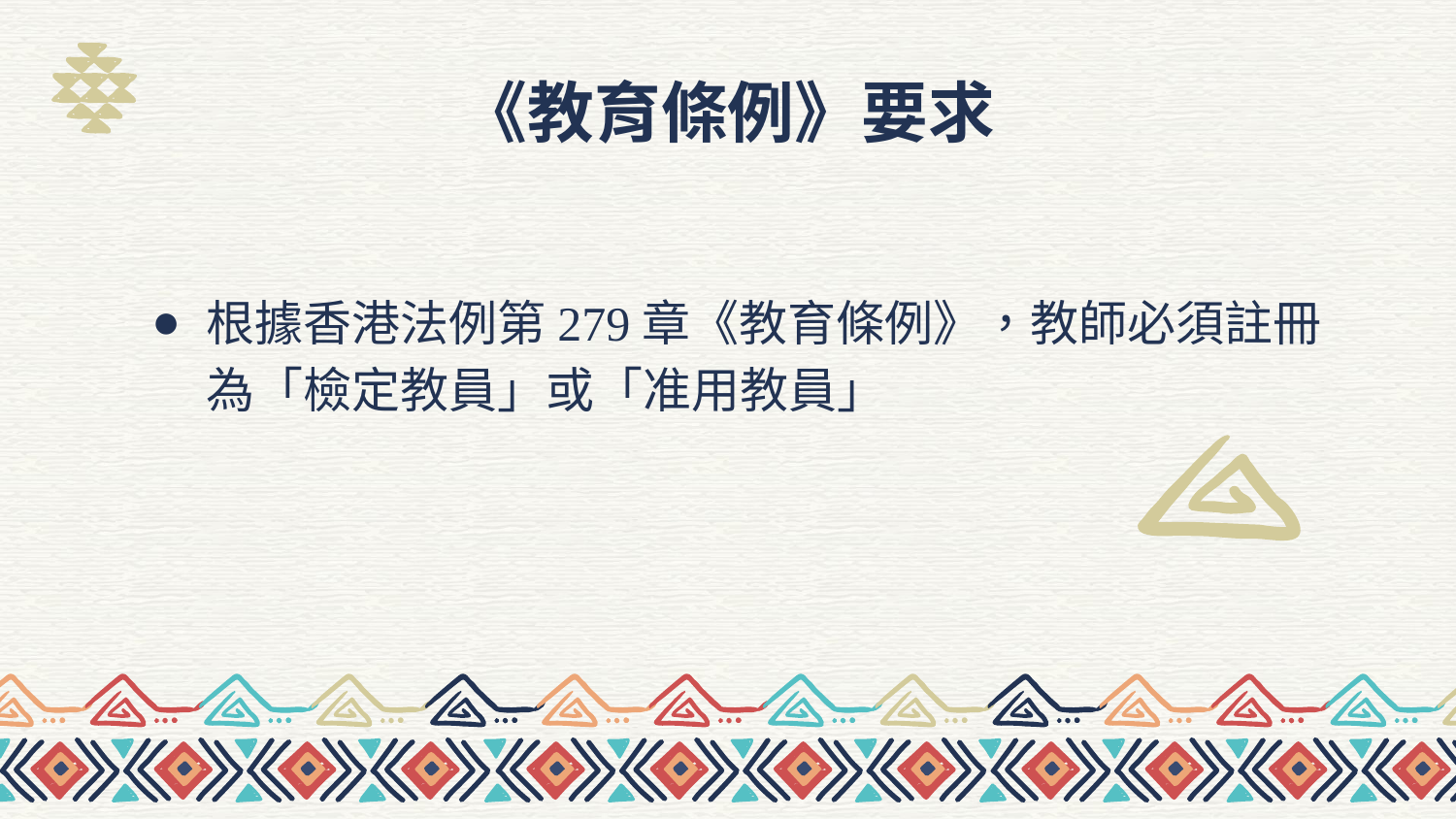

# 《教育條例》要求
根據香港法例第279章《教育條例》，教師必須註冊為「檢定教員」或「准用教員」